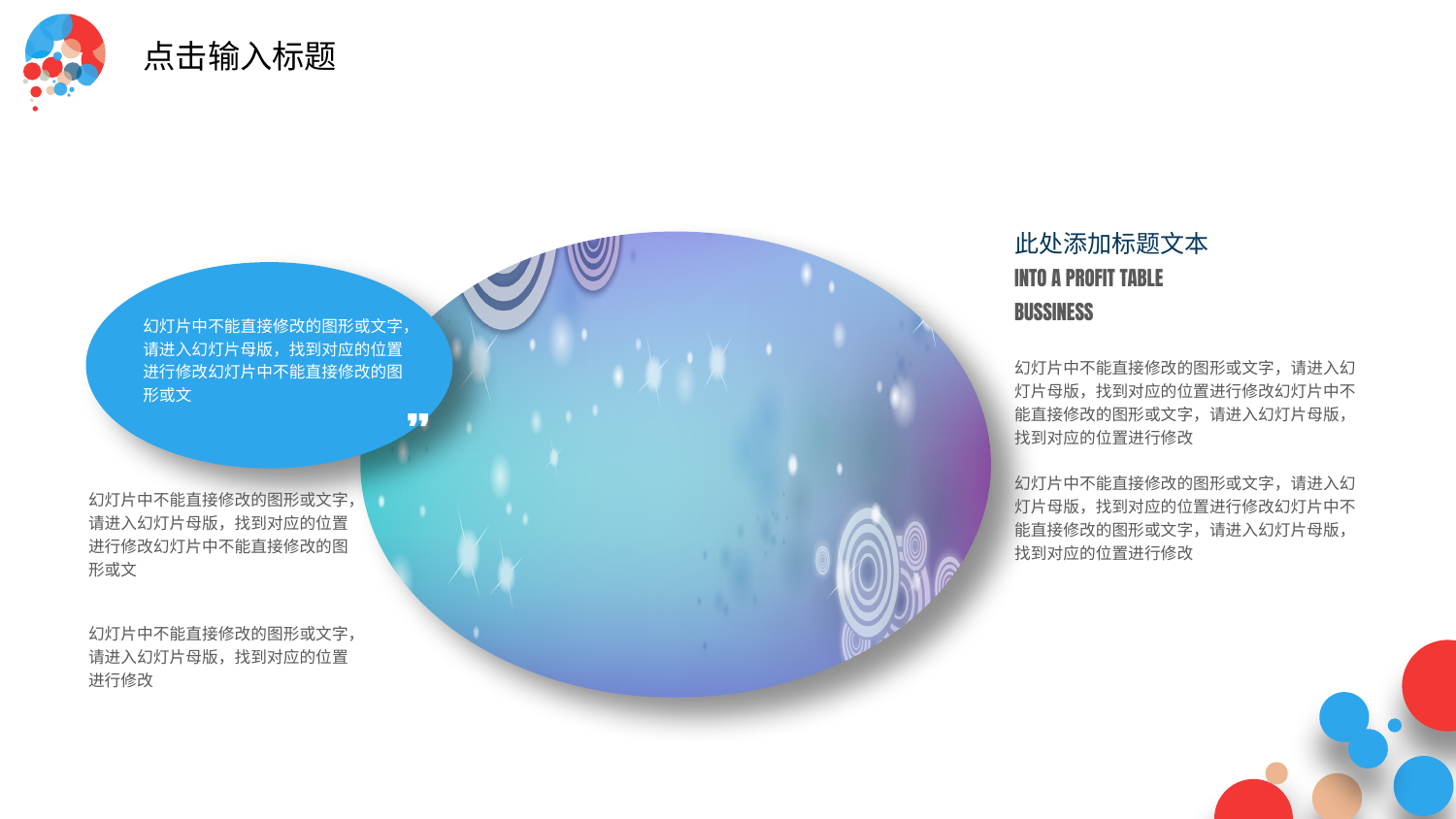

点击输入标题
此处添加标题文本
INTO A PROFIT TABLE
BUSSINESS

幻灯片中不能直接修改的图形或文字，请进入幻灯片母版，找到对应的位置进行修改幻灯片中不能直接修改的图形或文字，请进入幻灯片母版，找到对应的位置进行修改

幻灯片中不能直接修改的图形或文字，请进入幻灯片母版，找到对应的位置进行修改幻灯片中不能直接修改的图形或文字，请进入幻灯片母版，找到对应的位置进行修改

“
幻灯片中不能直接修改的图形或文字，请进入幻灯片母版，找到对应的位置进行修改幻灯片中不能直接修改的图形或文
”
幻灯片中不能直接修改的图形或文字，请进入幻灯片母版，找到对应的位置进行修改幻灯片中不能直接修改的图形或文
幻灯片中不能直接修改的图形或文字，请进入幻灯片母版，找到对应的位置进行修改